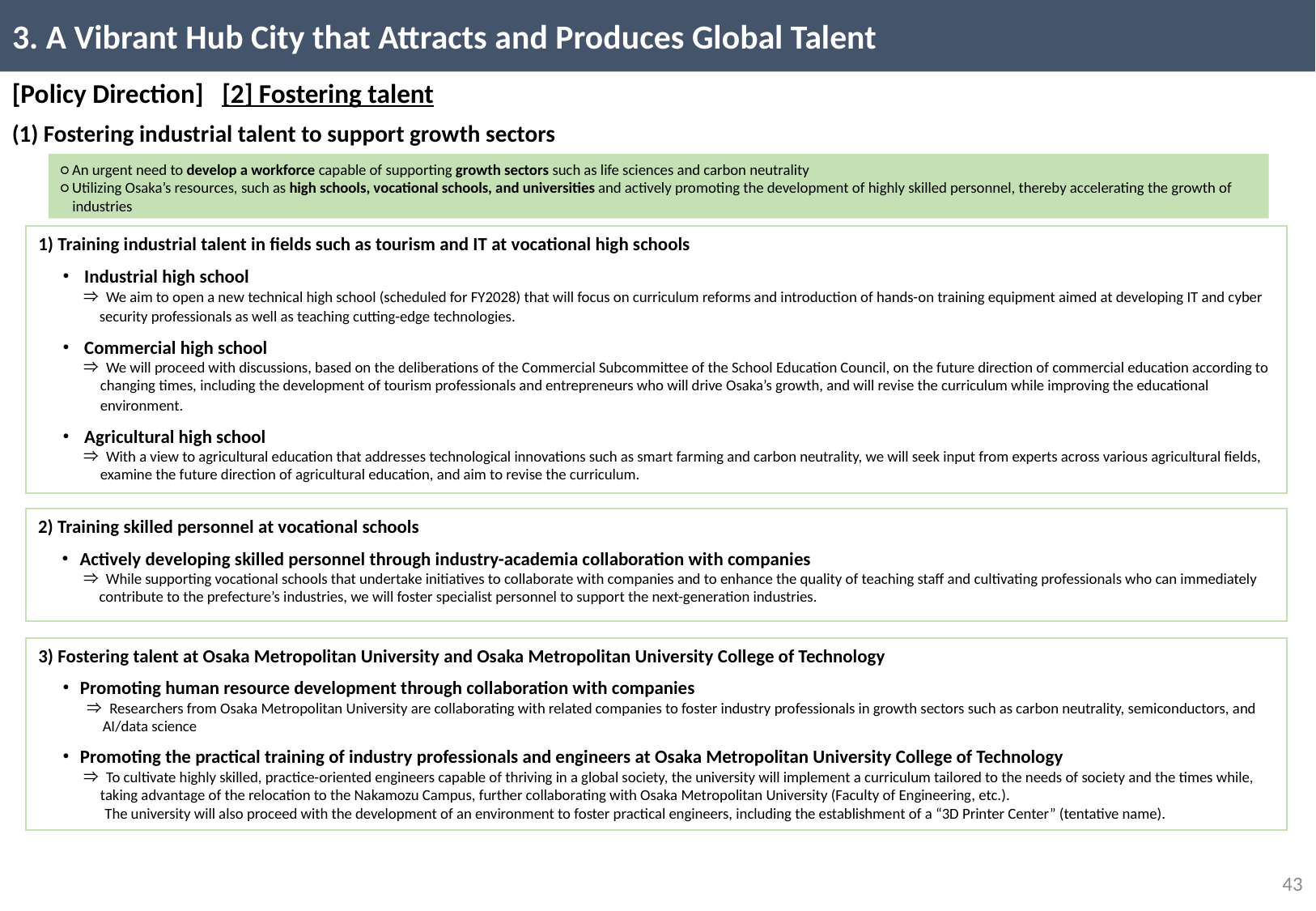

3. A Vibrant Hub City that Attracts and Produces Global Talent
[Policy Direction]   [2] Fostering talent
(1) Fostering industrial talent to support growth sectors
○ An urgent need to develop a workforce capable of supporting growth sectors such as life sciences and carbon neutrality
○ Utilizing Osaka’s resources, such as high schools, vocational schools, and universities and actively promoting the development of highly skilled personnel, thereby accelerating the growth of industries
1) Training industrial talent in fields such as tourism and IT at vocational high schools
　• Industrial high school
　　　⇒ We aim to open a new technical high school (scheduled for FY2028) that will focus on curriculum reforms and introduction of hands-on training equipment aimed at developing IT and cyber security professionals as well as teaching cutting-edge technologies.
　• Commercial high school
　　　⇒ We will proceed with discussions, based on the deliberations of the Commercial Subcommittee of the School Education Council, on the future direction of commercial education according to changing times, including the development of tourism professionals and entrepreneurs who will drive Osaka’s growth, and will revise the curriculum while improving the educational environment.
　• Agricultural high school
　　　⇒ With a view to agricultural education that addresses technological innovations such as smart farming and carbon neutrality, we will seek input from experts across various agricultural fields, examine the future direction of agricultural education, and aim to revise the curriculum.

2) Training skilled personnel at vocational schools
　・Actively developing skilled personnel through industry-academia collaboration with companies
　　　⇒ While supporting vocational schools that undertake initiatives to collaborate with companies and to enhance the quality of teaching staff and cultivating professionals who can immediately contribute to the prefecture’s industries, we will foster specialist personnel to support the next-generation industries.

3) Fostering talent at Osaka Metropolitan University and Osaka Metropolitan University College of Technology
　・Promoting human resource development through collaboration with companies
　　　 ⇒ Researchers from Osaka Metropolitan University are collaborating with related companies to foster industry professionals in growth sectors such as carbon neutrality, semiconductors, and AI/data science
　・Promoting the practical training of industry professionals and engineers at Osaka Metropolitan University College of Technology
　　　⇒ To cultivate highly skilled, practice-oriented engineers capable of thriving in a global society, the university will implement a curriculum tailored to the needs of society and the times while, taking advantage of the relocation to the Nakamozu Campus, further collaborating with Osaka Metropolitan University (Faculty of Engineering, etc.).
　　　     The university will also proceed with the development of an environment to foster practical engineers, including the establishment of a “3D Printer Center” (tentative name).

43